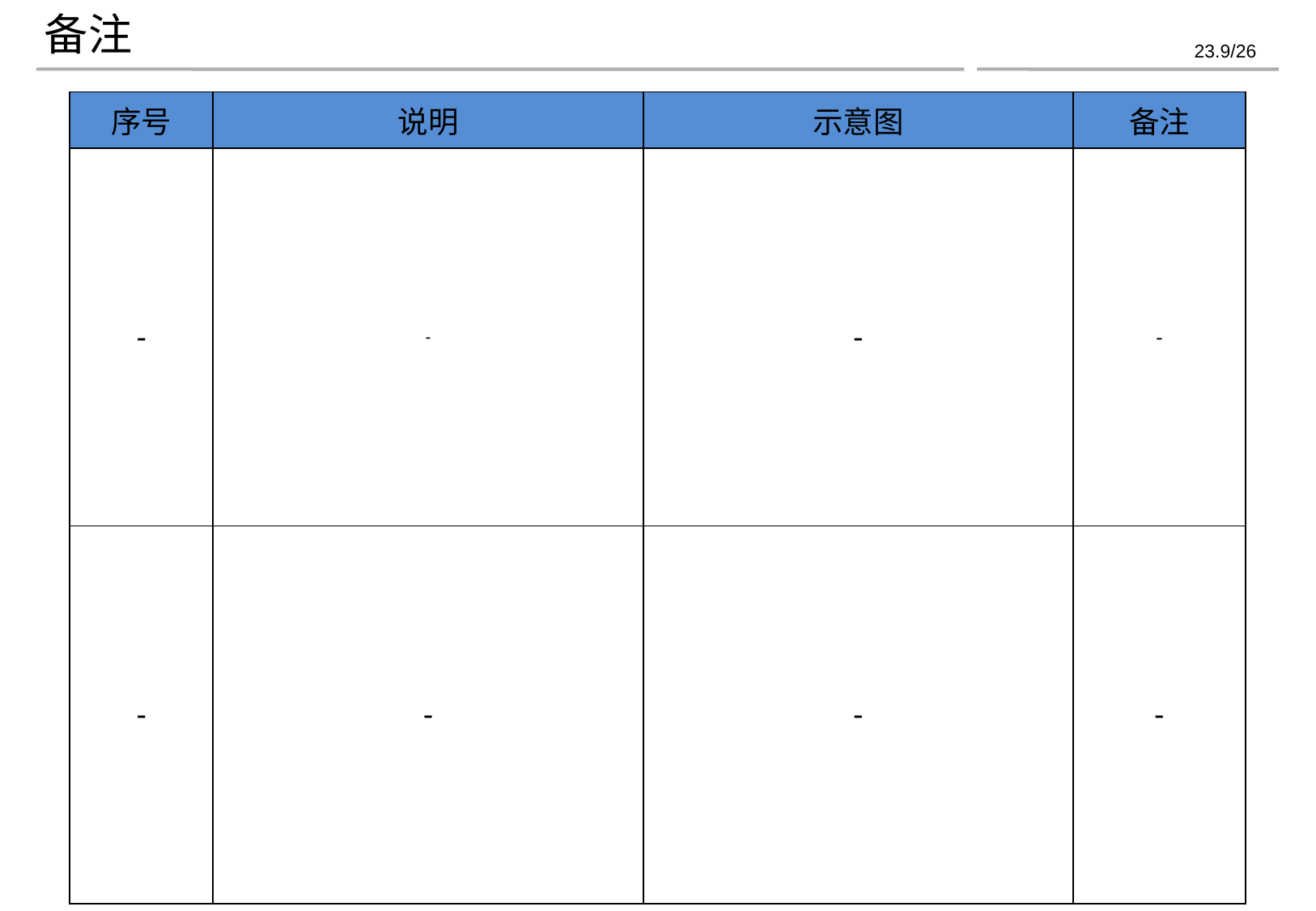

备注
| 序号 | 说明 | 示意图 | 备注 |
| --- | --- | --- | --- |
| - | - | - | - |
| - | - | - | - |